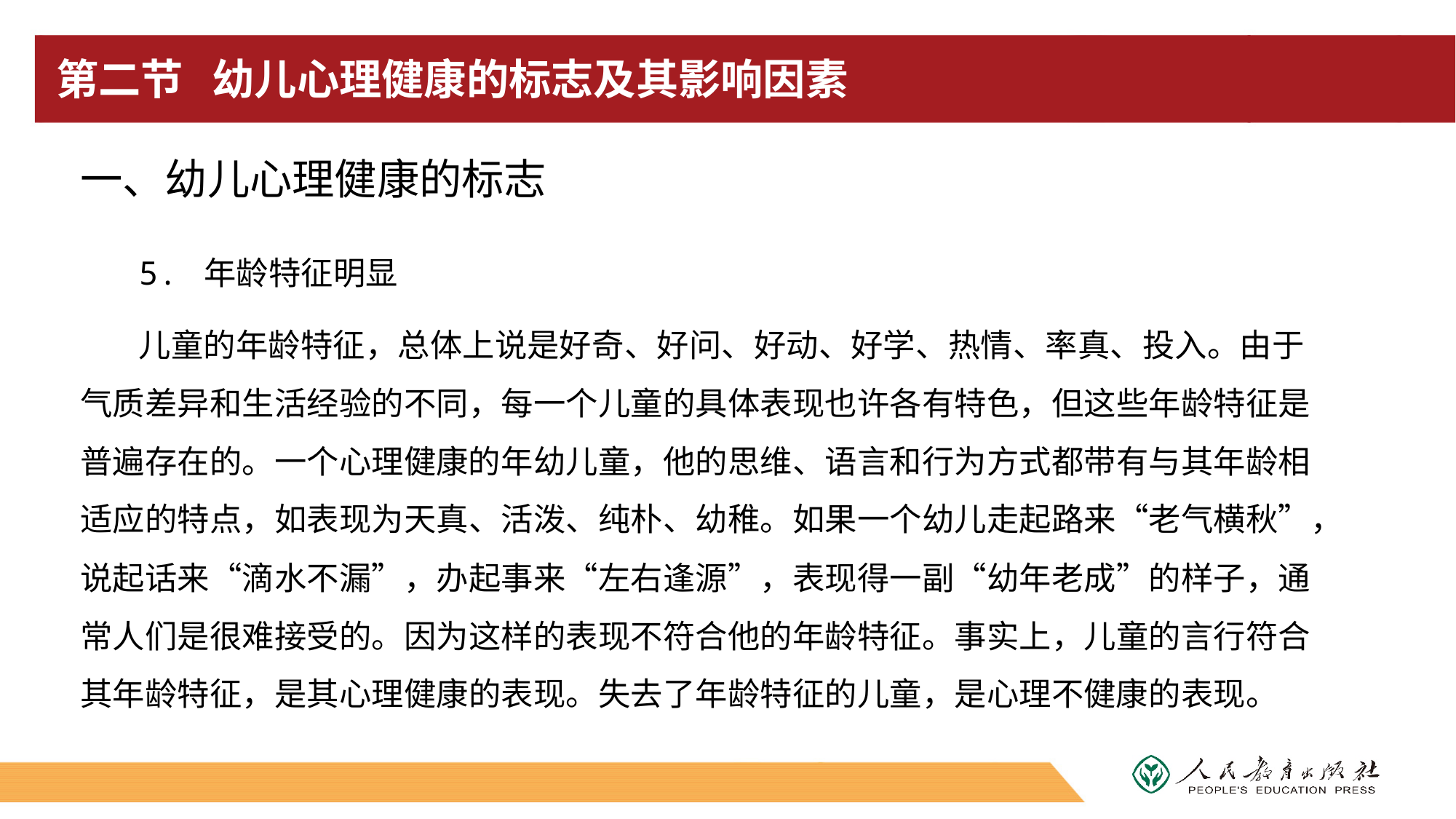

# 第二节   幼儿心理健康的标志及其影响因素
一、幼儿心理健康的标志
5. 年龄特征明显
儿童的年龄特征，总体上说是好奇、好问、好动、好学、热情、率真、投入。由于气质差异和生活经验的不同，每一个儿童的具体表现也许各有特色，但这些年龄特征是普遍存在的。一个心理健康的年幼儿童，他的思维、语言和行为方式都带有与其年龄相适应的特点，如表现为天真、活泼、纯朴、幼稚。如果一个幼儿走起路来“老气横秋”，说起话来“滴水不漏”，办起事来“左右逢源”，表现得一副“幼年老成”的样子，通常人们是很难接受的。因为这样的表现不符合他的年龄特征。事实上，儿童的言行符合其年龄特征，是其心理健康的表现。失去了年龄特征的儿童，是心理不健康的表现。